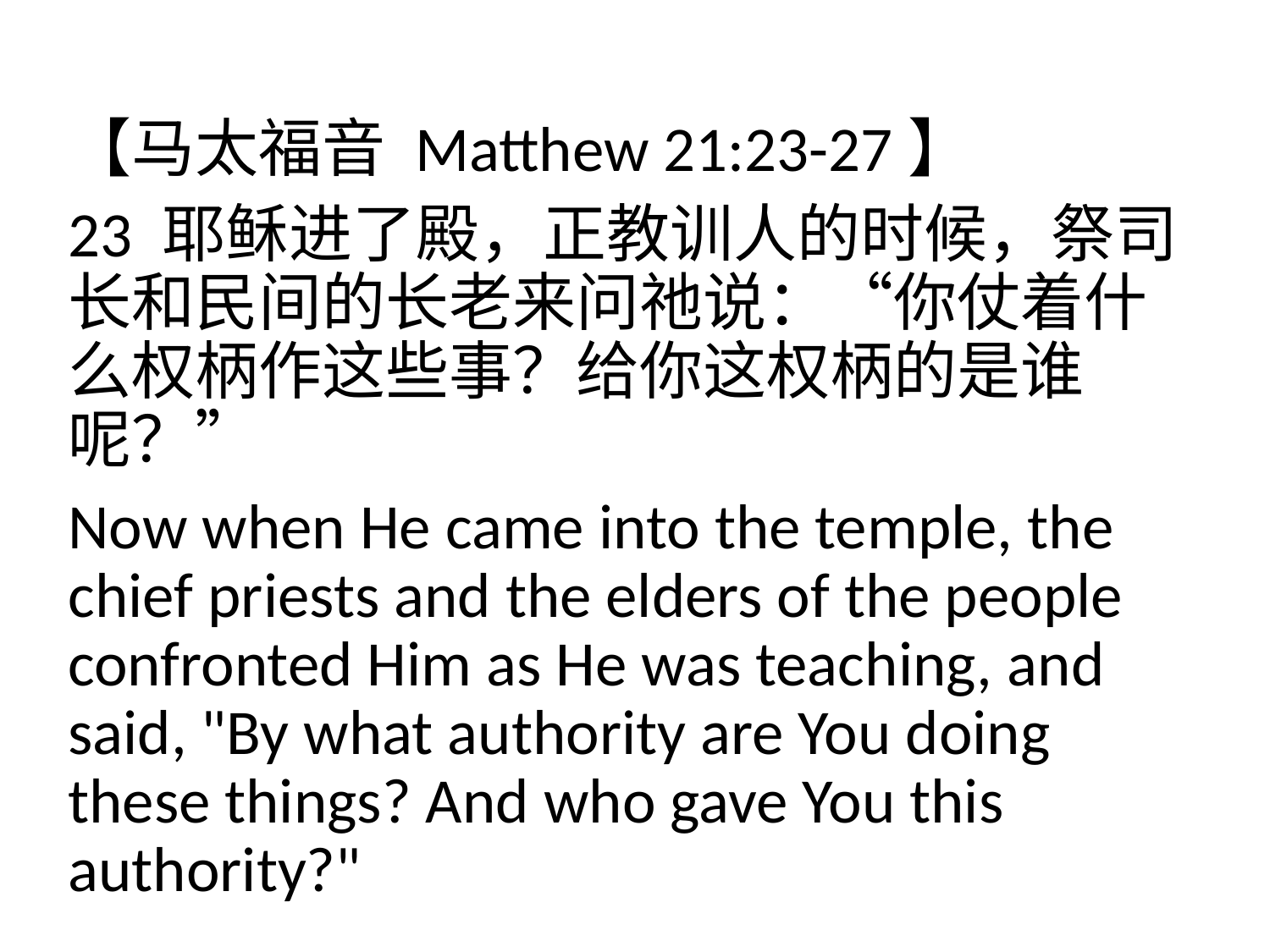

【马太福音 Matthew 21:23-27】
23 耶稣进了殿，正教训人的时候，祭司长和民间的长老来问祂说：“你仗着什么权柄作这些事？给你这权柄的是谁呢？”
Now when He came into the temple, the chief priests and the elders of the people confronted Him as He was teaching, and said, "By what authority are You doing these things? And who gave You this authority?"